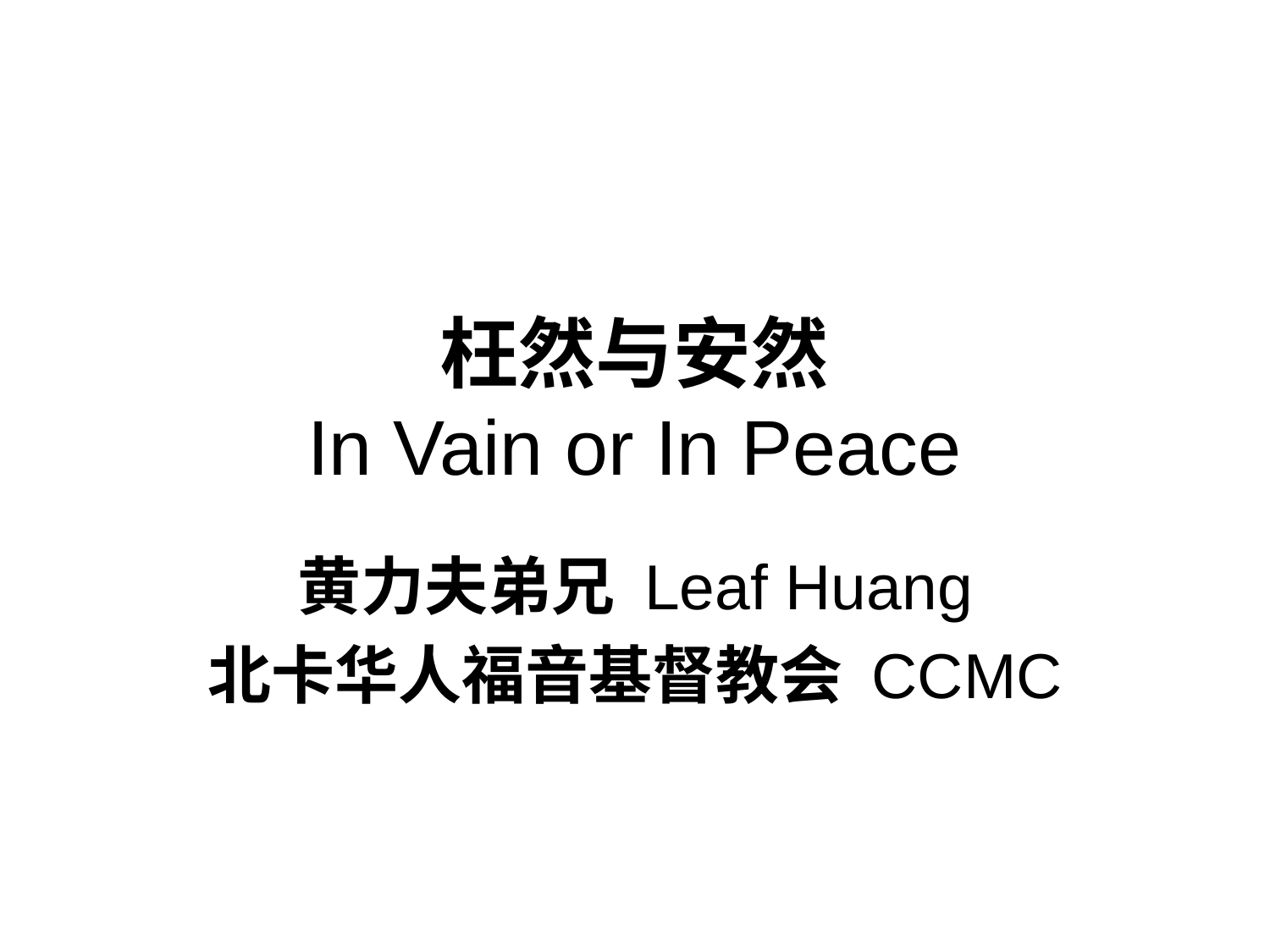

# 枉然与安然 In Vain or In Peace
黄力夫弟兄 Leaf Huang
北卡华人福音基督教会 CCMC